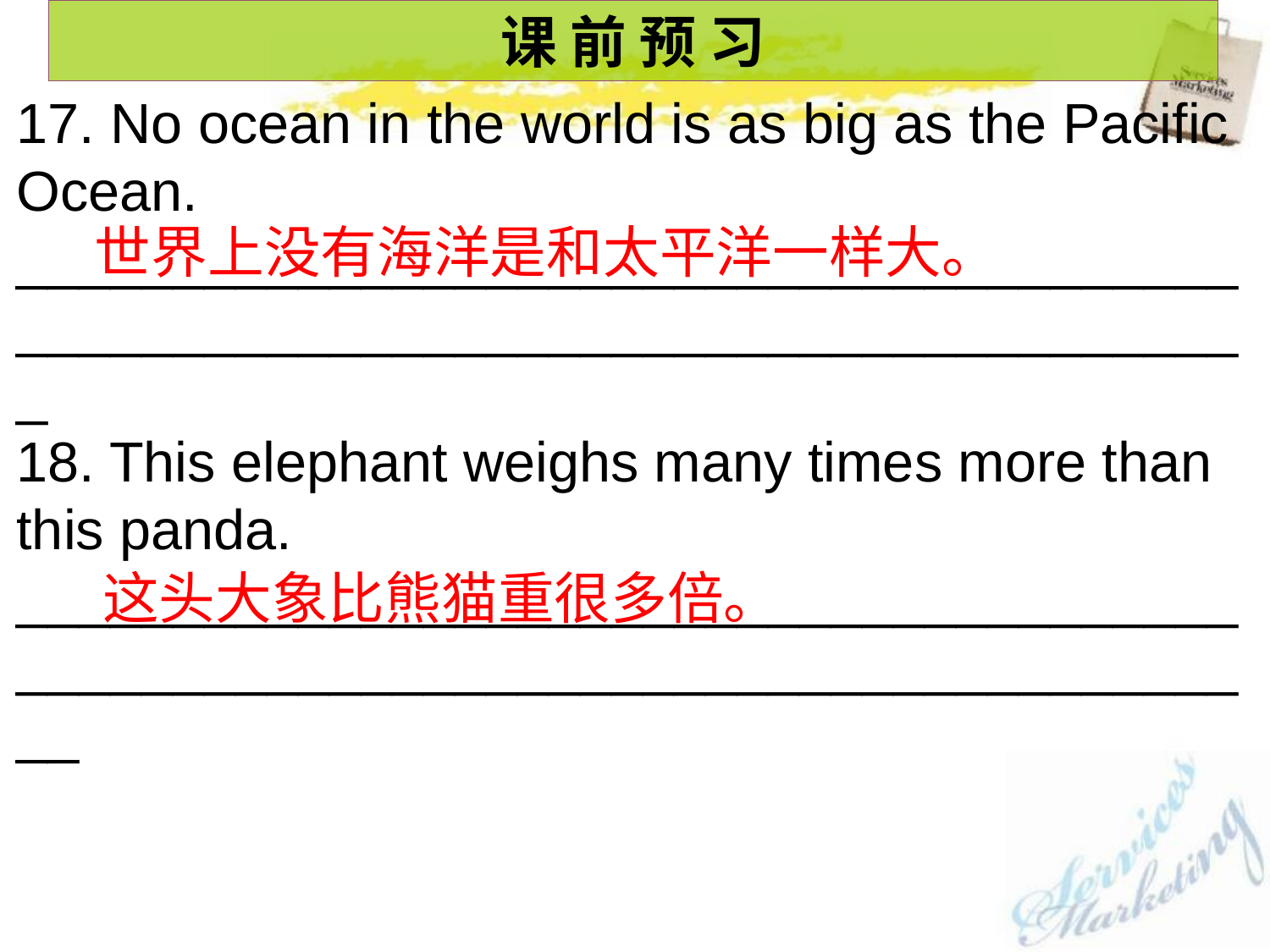

课 前 预 习
17. No ocean in the world is as big as the Pacific Ocean.
_______________________________________________________________________________
18. This elephant weighs many times more than this panda. ________________________________________________________________________________
世界上没有海洋是和太平洋一样大。
这头大象比熊猫重很多倍。